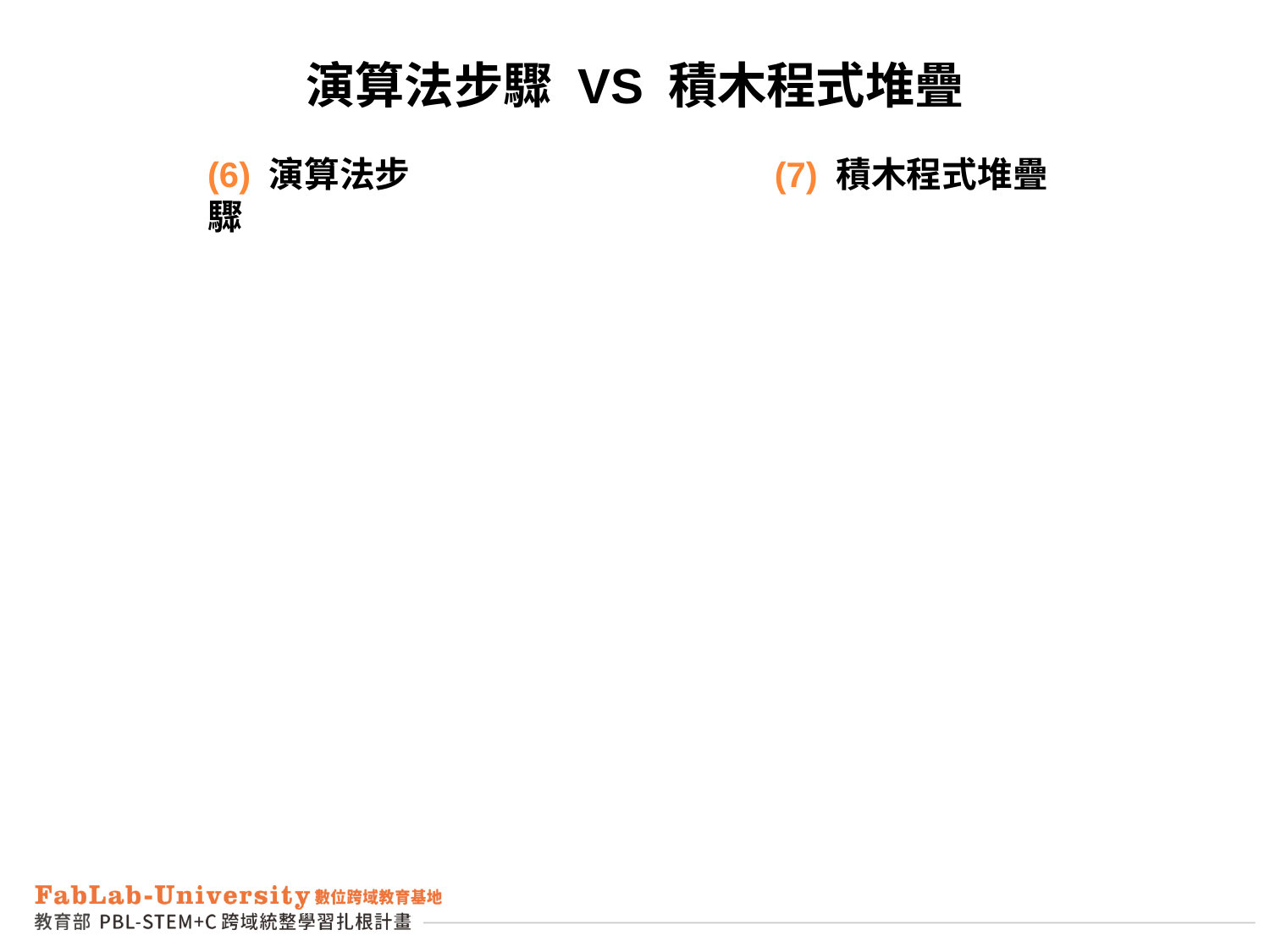

# 演算法步驟 vs 積木程式堆疊
(6) 演算法步驟
(7) 積木程式堆疊